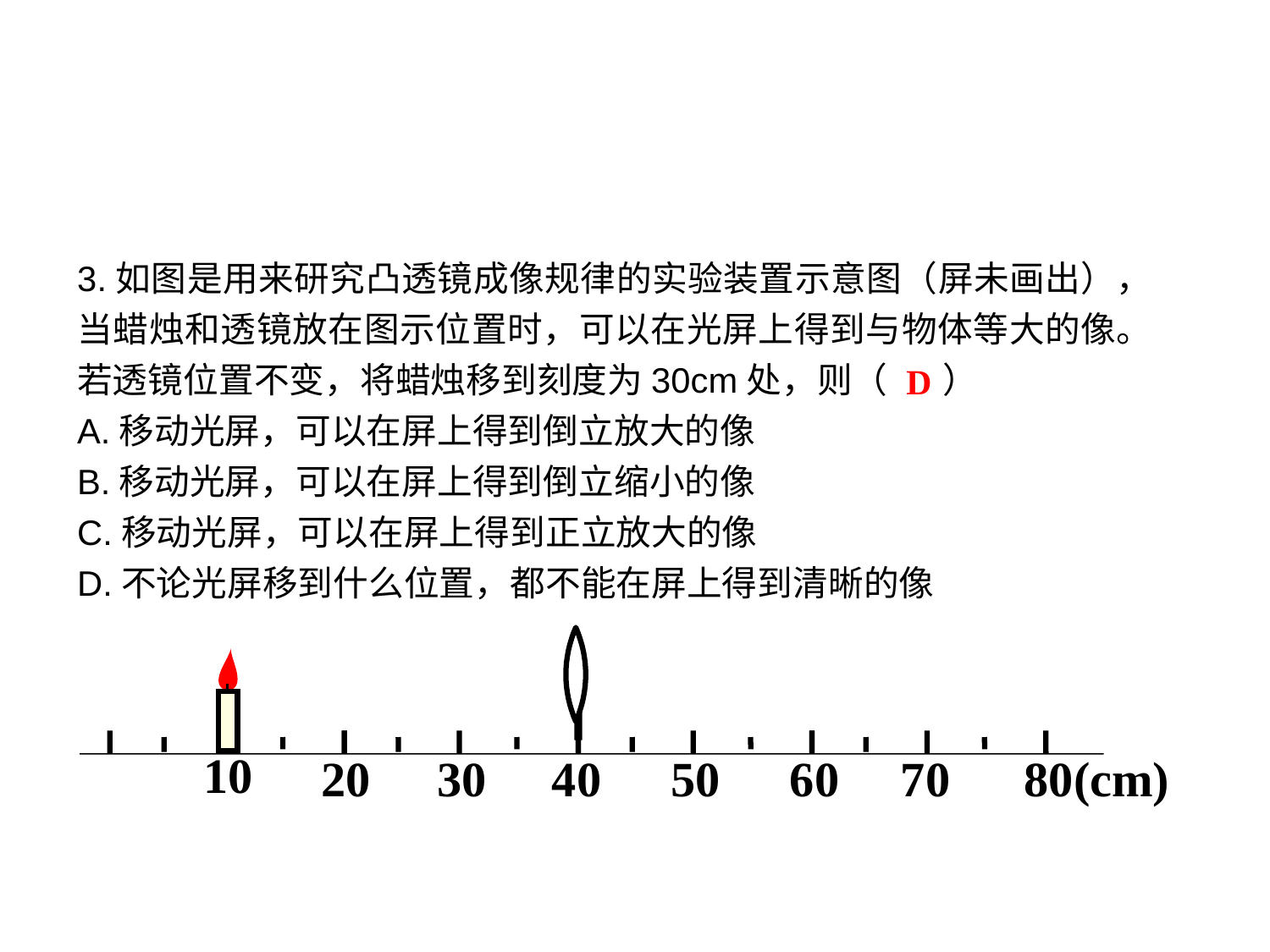

3.如图是用来研究凸透镜成像规律的实验装置示意图（屏未画出），当蜡烛和透镜放在图示位置时，可以在光屏上得到与物体等大的像。若透镜位置不变，将蜡烛移到刻度为30cm处，则（       ）
A.移动光屏，可以在屏上得到倒立放大的像
B.移动光屏，可以在屏上得到倒立缩小的像
C.移动光屏，可以在屏上得到正立放大的像
D.不论光屏移到什么位置，都不能在屏上得到清晰的像
 D

10
20
30
40
50
60
70
80(cm)